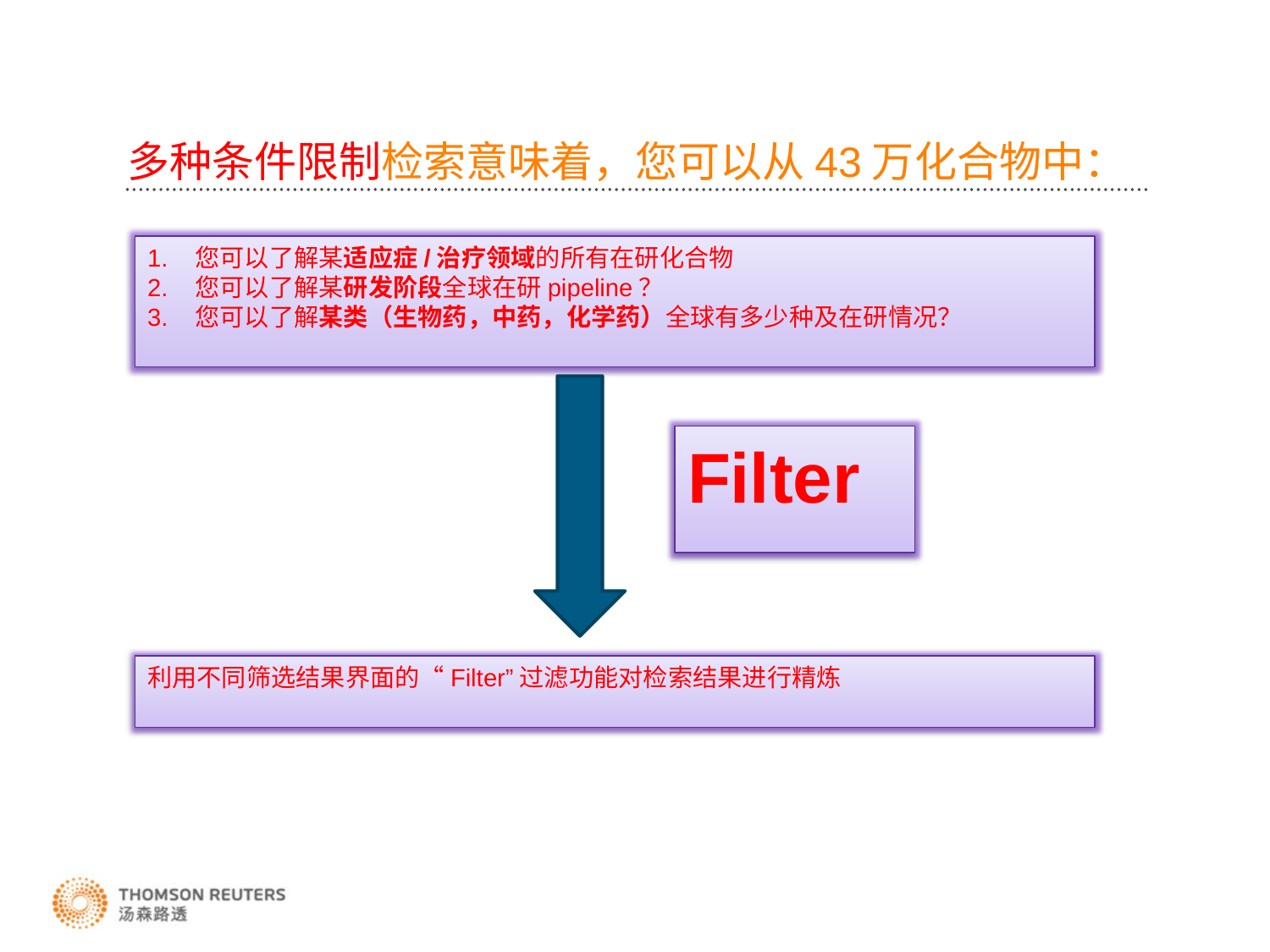

# 多种条件限制检索意味着，您可以从43万化合物中：
您可以了解某适应症/治疗领域的所有在研化合物
您可以了解某研发阶段全球在研pipeline？
您可以了解某类（生物药，中药，化学药）全球有多少种及在研情况？

Filter

利用不同筛选结果界面的“Filter”过滤功能对检索结果进行精炼